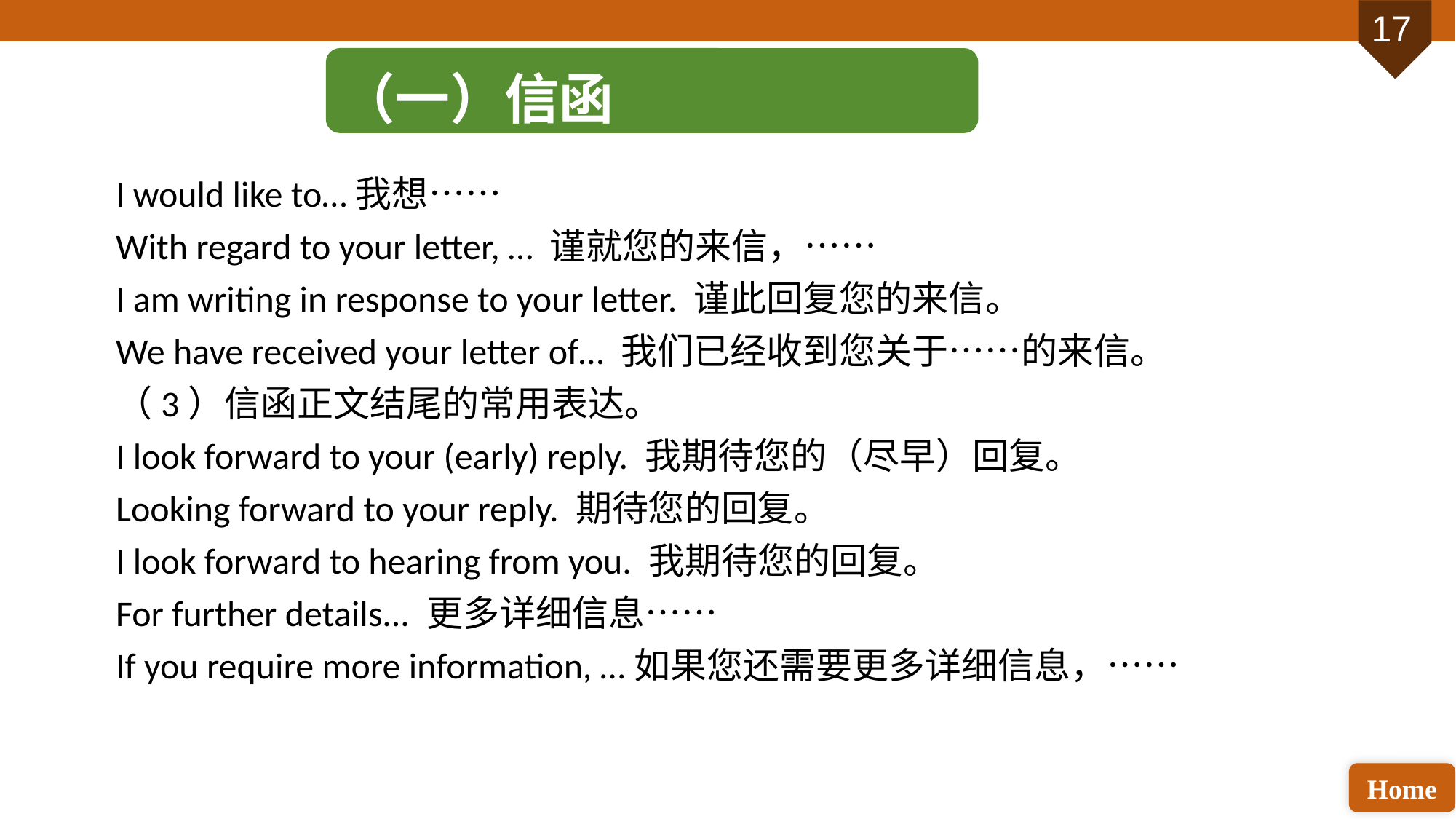

（一）信函
I would like to…我想……
With regard to your letter, … 谨就您的来信，……
I am writing in response to your letter. 谨此回复您的来信。
We have received your letter of… 我们已经收到您关于……的来信。
（3）信函正文结尾的常用表达。
I look forward to your (early) reply. 我期待您的（尽早）回复。
Looking forward to your reply. 期待您的回复。
I look forward to hearing from you. 我期待您的回复。
For further details... 更多详细信息……
If you require more information, …如果您还需要更多详细信息，……